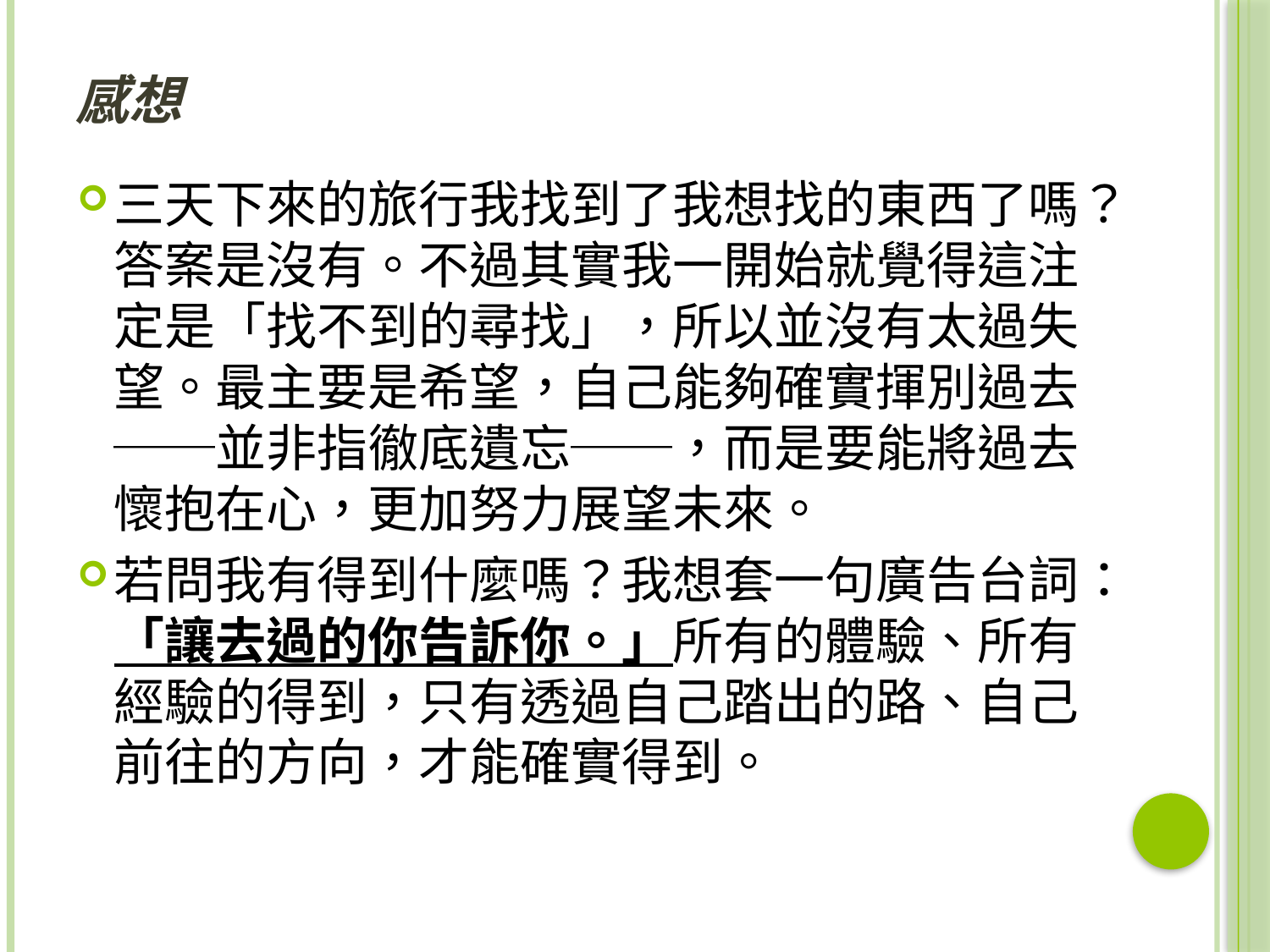

# 感想
三天下來的旅行我找到了我想找的東西了嗎？答案是沒有。不過其實我一開始就覺得這注定是「找不到的尋找」，所以並沒有太過失望。最主要是希望，自己能夠確實揮別過去──並非指徹底遺忘──，而是要能將過去懷抱在心，更加努力展望未來。
若問我有得到什麼嗎？我想套一句廣告台詞：「讓去過的你告訴你。」所有的體驗、所有經驗的得到，只有透過自己踏出的路、自己前往的方向，才能確實得到。